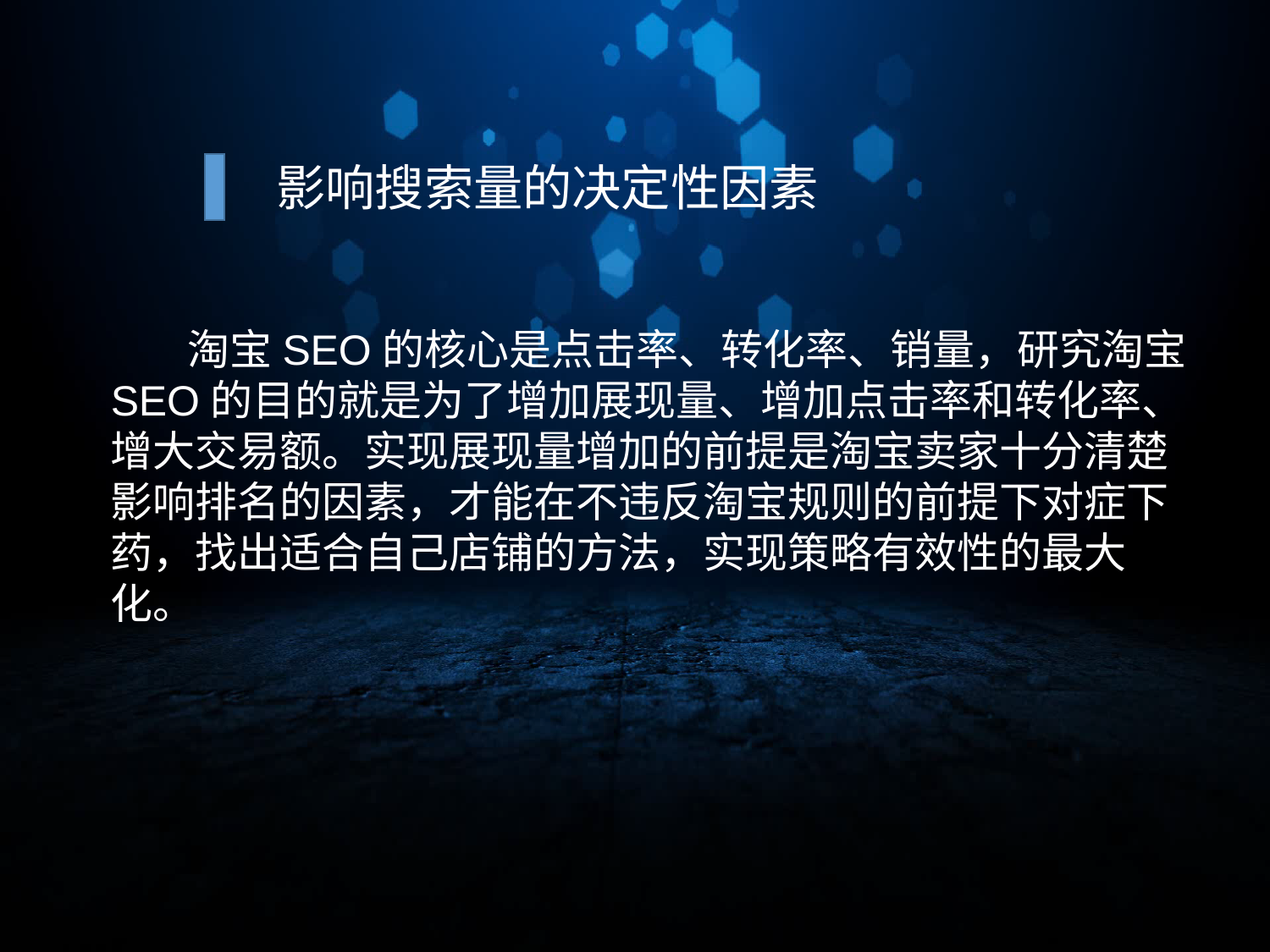

影响搜索量的决定性因素

       淘宝SEO的核心是点击率、转化率、销量，研究淘宝SEO的目的就是为了增加展现量、增加点击率和转化率、增大交易额。实现展现量增加的前提是淘宝卖家十分清楚影响排名的因素，才能在不违反淘宝规则的前提下对症下药，找出适合自己店铺的方法，实现策略有效性的最大化。